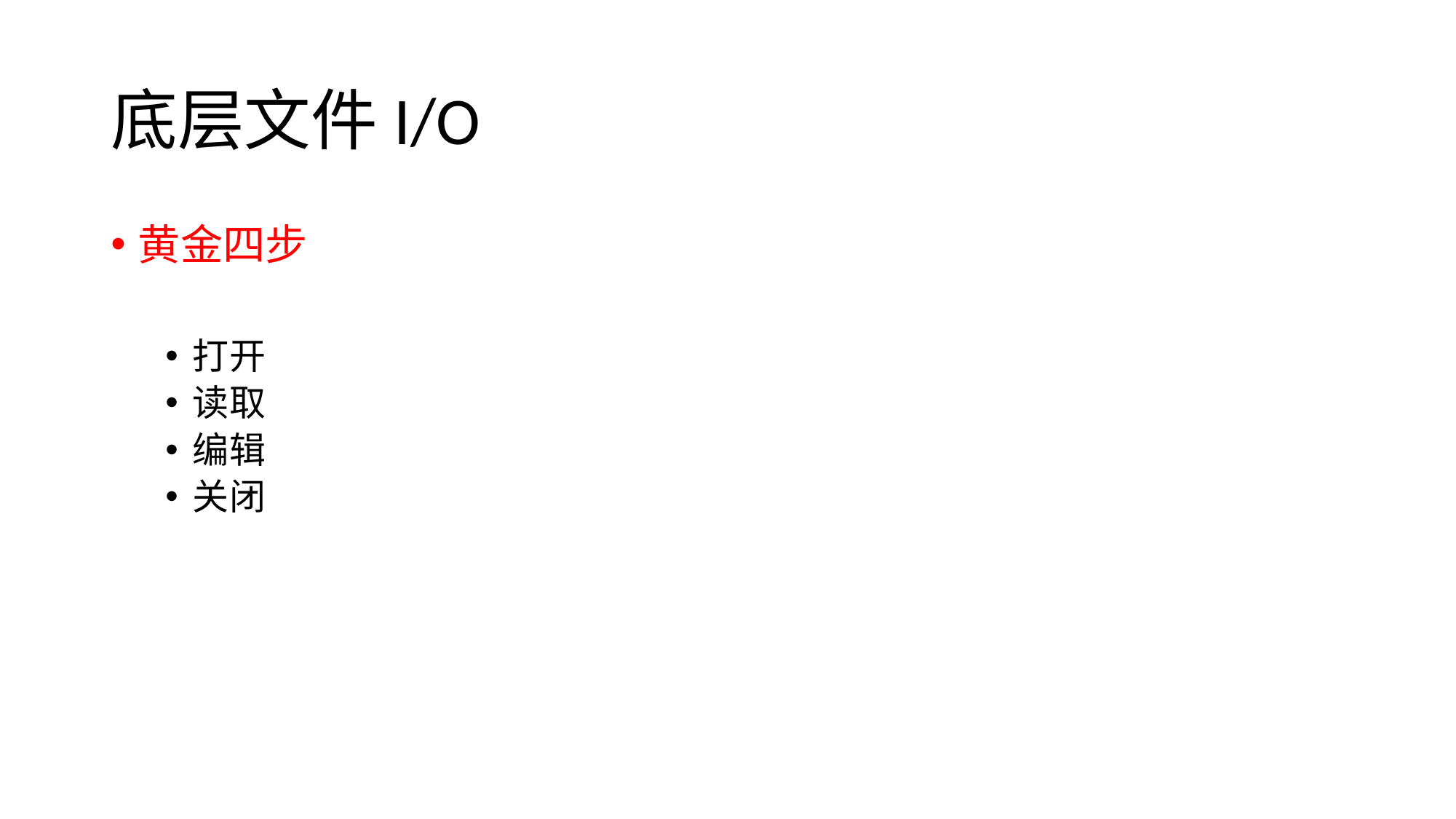

# 底层文件I/O
黄金四步

打开
读取
编辑
关闭